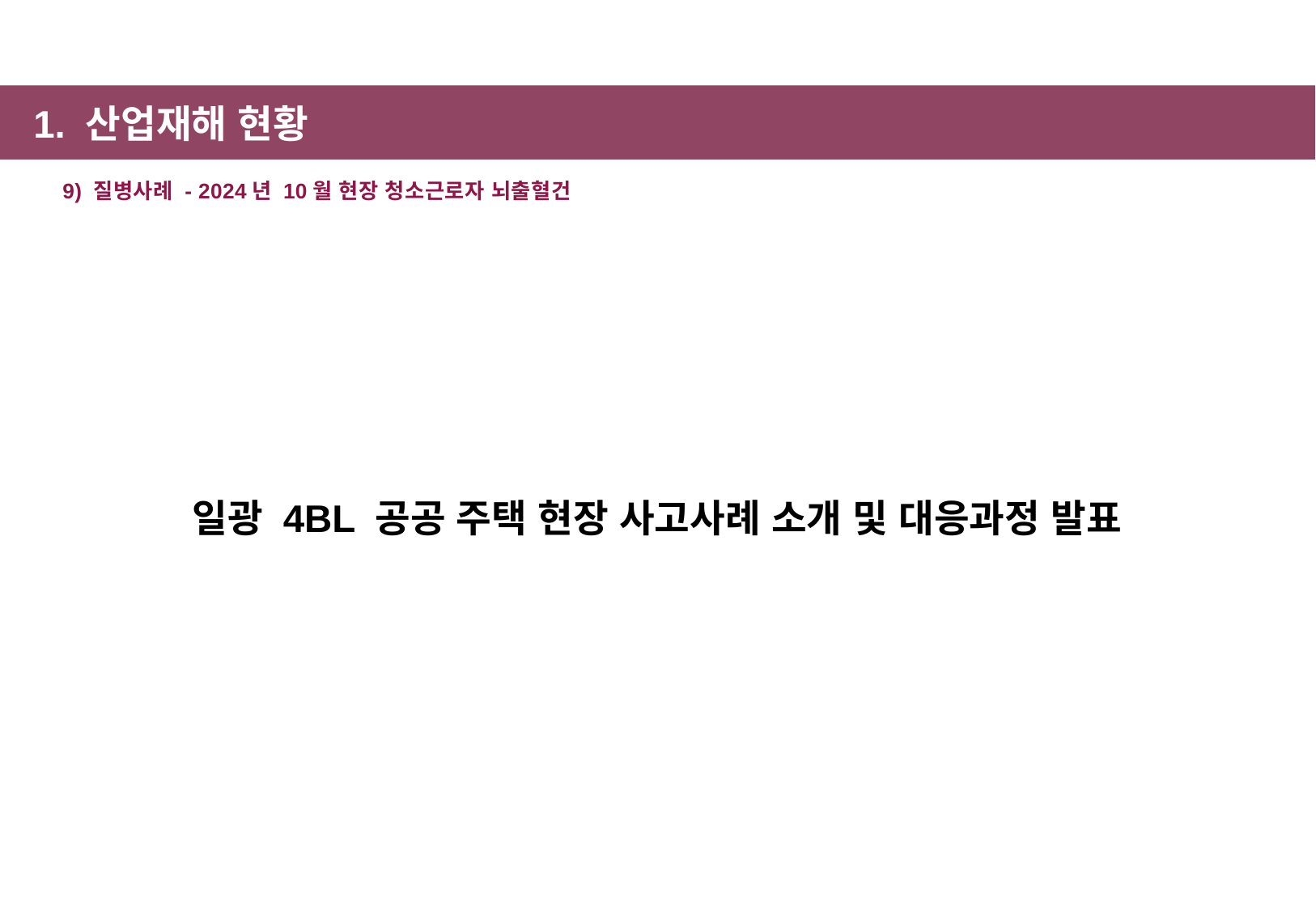

1. 산업재해 현황
9) 질병사례 - 2024년 10월 현장 청소근로자 뇌출혈건
일광 4BL 공공 주택 현장 사고사례 소개 및 대응과정 발표